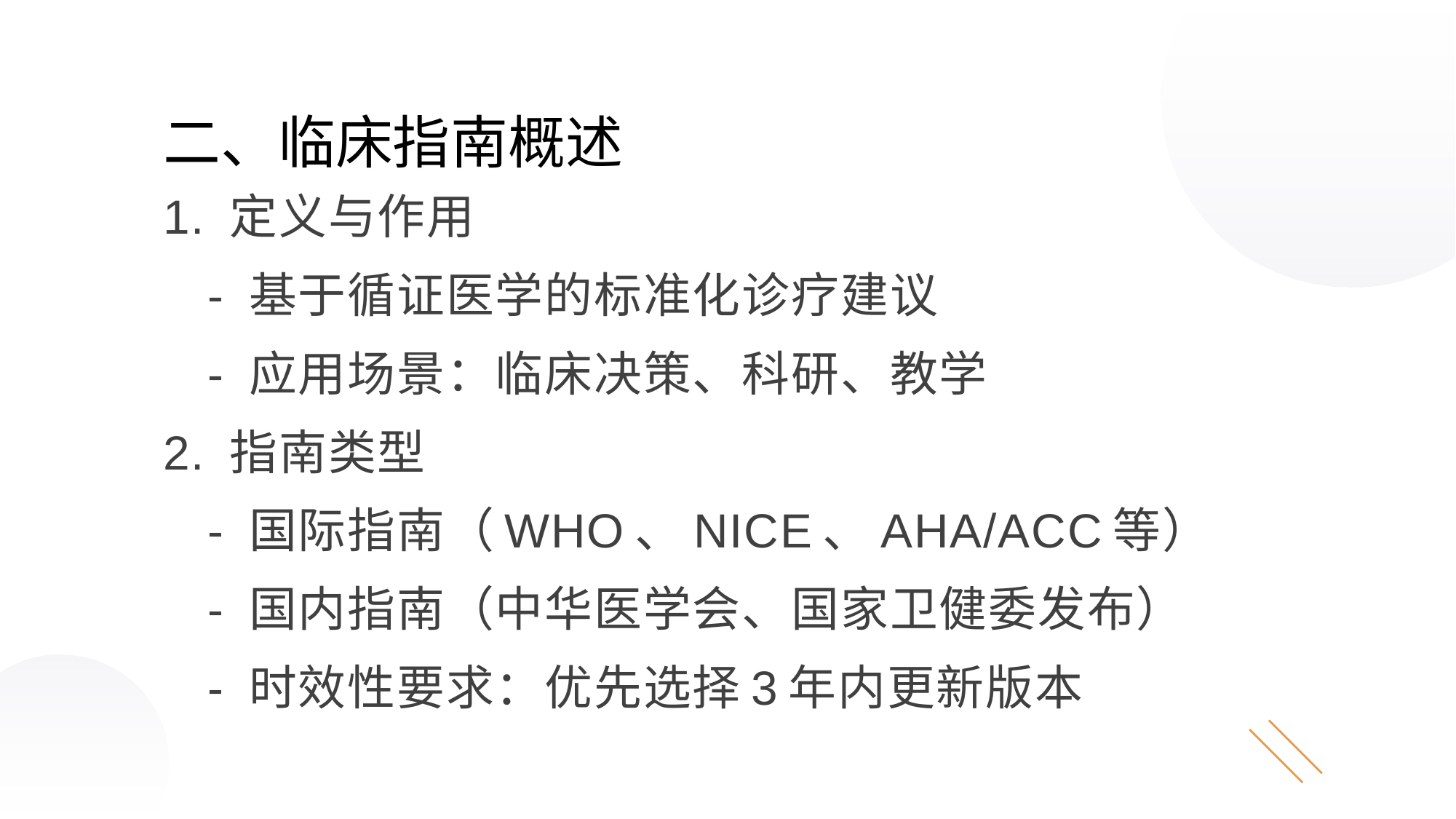

二、临床指南概述
1. 定义与作用
   - 基于循证医学的标准化诊疗建议
   - 应用场景：临床决策、科研、教学
2. 指南类型
   - 国际指南（WHO、NICE、AHA/ACC等）
   - 国内指南（中华医学会、国家卫健委发布）
   - 时效性要求：优先选择3年内更新版本